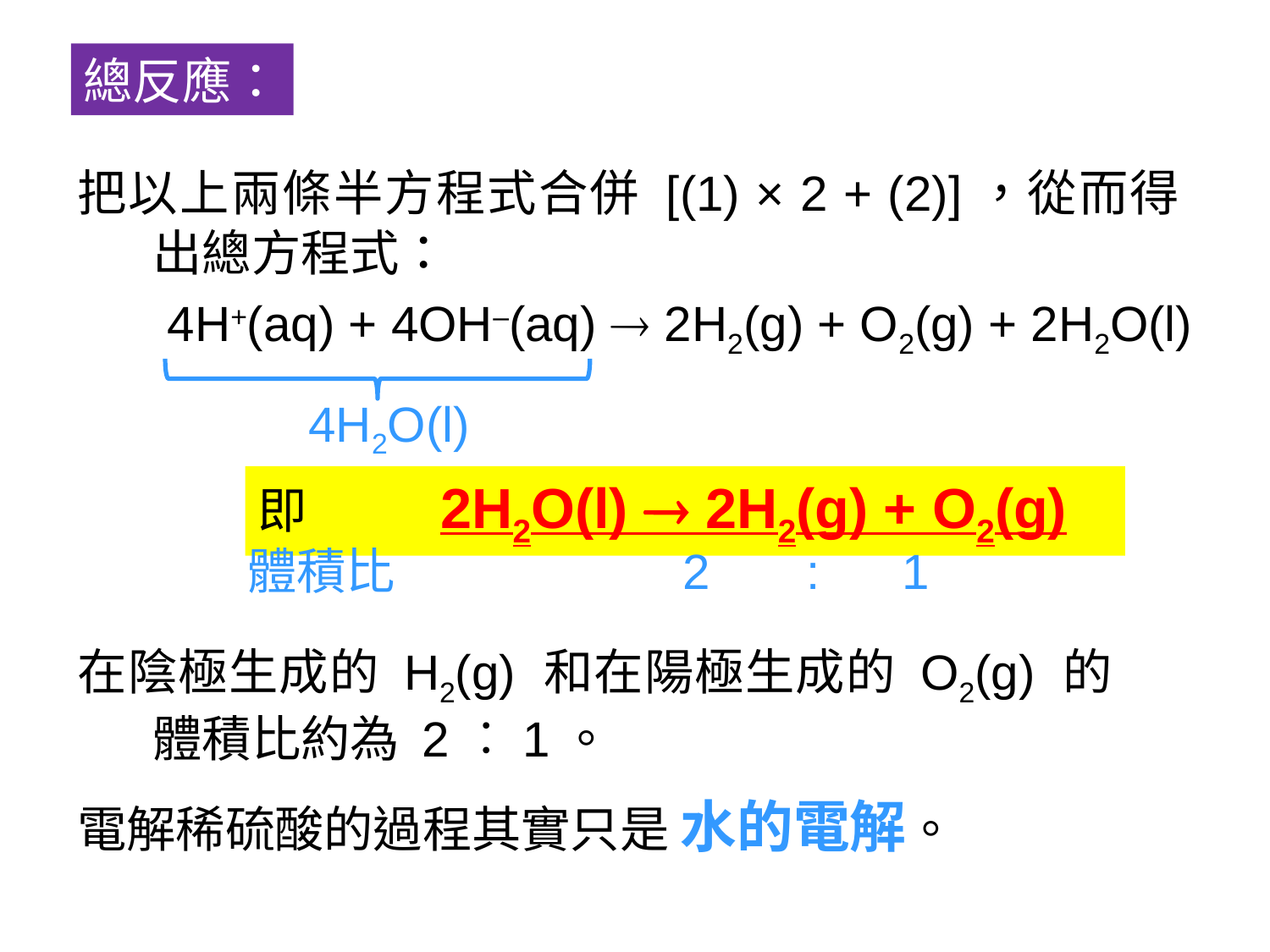

總反應：
把以上兩條半方程式合併 [(1) × 2 + (2)]，從而得出總方程式：

4H+(aq) + 4OH–(aq) → 2H2(g) + O2(g) + 2H2O(l)
4H2O(l)
即	    2H2O(l) → 2H2(g) + O2(g)
體積比                         2       :      1
在陰極生成的 H2(g) 和在陽極生成的 O2(g) 的體積比約為 2︰1。
電解稀硫酸的過程其實只是 水的電解。